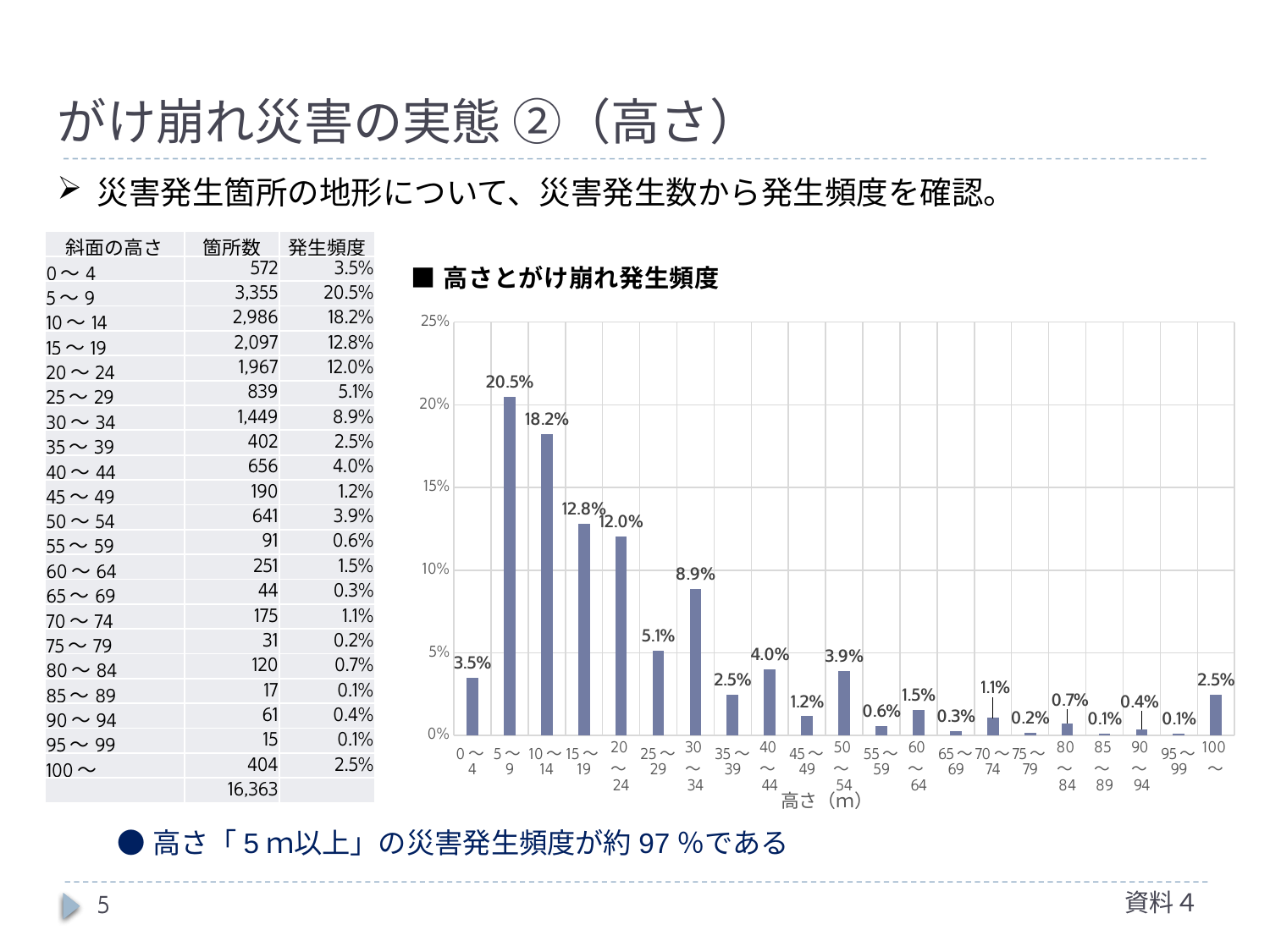

# がけ崩れ災害の実態 ②（高さ）
災害発生箇所の地形について、災害発生数から発生頻度を確認。
| 斜面の高さ | 箇所数 | 発生頻度 |
| --- | --- | --- |
| 0～4 | 572 | 3.5% |
| 5～9 | 3,355 | 20.5% |
| 10～14 | 2,986 | 18.2% |
| 15～19 | 2,097 | 12.8% |
| 20～24 | 1,967 | 12.0% |
| 25～29 | 839 | 5.1% |
| 30～34 | 1,449 | 8.9% |
| 35～39 | 402 | 2.5% |
| 40～44 | 656 | 4.0% |
| 45～49 | 190 | 1.2% |
| 50～54 | 641 | 3.9% |
| 55～59 | 91 | 0.6% |
| 60～64 | 251 | 1.5% |
| 65～69 | 44 | 0.3% |
| 70～74 | 175 | 1.1% |
| 75～79 | 31 | 0.2% |
| 80～84 | 120 | 0.7% |
| 85～89 | 17 | 0.1% |
| 90～94 | 61 | 0.4% |
| 95～99 | 15 | 0.1% |
| 100～ | 404 | 2.5% |
|  | 16,363 |  |

### Chart: ■高さとがけ崩れ発生頻度

| Category | 頻度 |
|---|---|
| 0～4 | 0.034956914991138545 |
| 5～9 | 0.20503575139033184 |
| 10～14 | 0.18248487441178268 |
| 15～19 | 0.12815498380492574 |
| 20～24 | 0.12021023039784881 |
| 25～29 | 0.05127421621951965 |
| 30～34 | 0.08855344374503453 |
| 35～39 | 0.024567622074191775 |
| 40～44 | 0.040090447961865186 |
| 45～49 | 0.011611562671881685 |
| 50～54 | 0.039173745645664 |
| 55～59 | 0.005561327384953859 |
| 60～64 | 0.015339485424433173 |
| 65～69 | 0.0026889934608568112 |
| 70～74 | 0.0106948603556805 |
| 75～79 | 0.001894518120149117 |
| 80～84 | 0.007333618529609485 |
| 85～89 | 0.001038929291694677 |
| 90～94 | 0.003727922752551488 |
| 95～99 | 0.0009167023162011856 |
| 100～ | 0.024689849049685266 |
●高さ「5ｍ以上」の災害発生頻度が約97％である
資料４
5